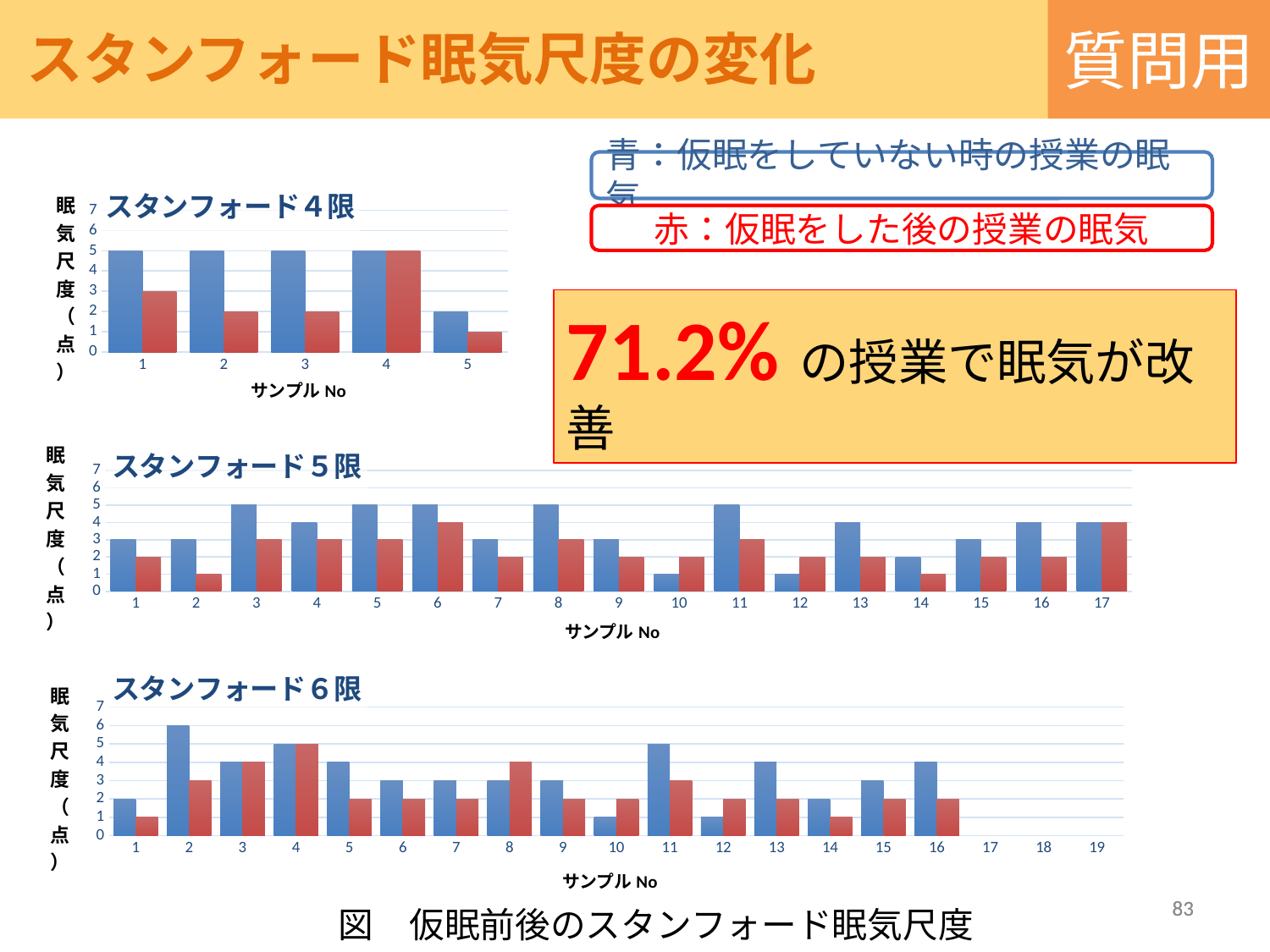

質問用

スタンフォード眠気尺度の変化
青：仮眠をしていない時の授業の眠気

### Chart: スタンフォード４限

| Category | 4限 | K4限 |
|---|---|---|
| 1 | 5.0 | 3.0 |
| 2 | 5.0 | 2.0 |
| 3 | 5.0 | 2.0 |
| 4 | 5.0 | 5.0 |
| 5 | 2.0 | 1.0 |
赤：仮眠をした後の授業の眠気
71.2%の授業で眠気が改善

### Chart: スタンフォード５限

| Category | 5限 | K5限 |
|---|---|---|
| 1 | 3.0 | 2.0 |
| 2 | 3.0 | 1.0 |
| 3 | 5.0 | 3.0 |
| 4 | 4.0 | 3.0 |
| 5 | 5.0 | 3.0 |
| 6 | 5.0 | 4.0 |
| 7 | 3.0 | 2.0 |
| 8 | 5.0 | 3.0 |
| 9 | 3.0 | 2.0 |
| 10 | 1.0 | 2.0 |
| 11 | 5.0 | 3.0 |
| 12 | 1.0 | 2.0 |
| 13 | 4.0 | 2.0 |
| 14 | 2.0 | 1.0 |
| 15 | 3.0 | 2.0 |
| 16 | 4.0 | 2.0 |
| 17 | 4.0 | 4.0 |

[unsupported chart]

83
83
図　仮眠前後のスタンフォード眠気尺度